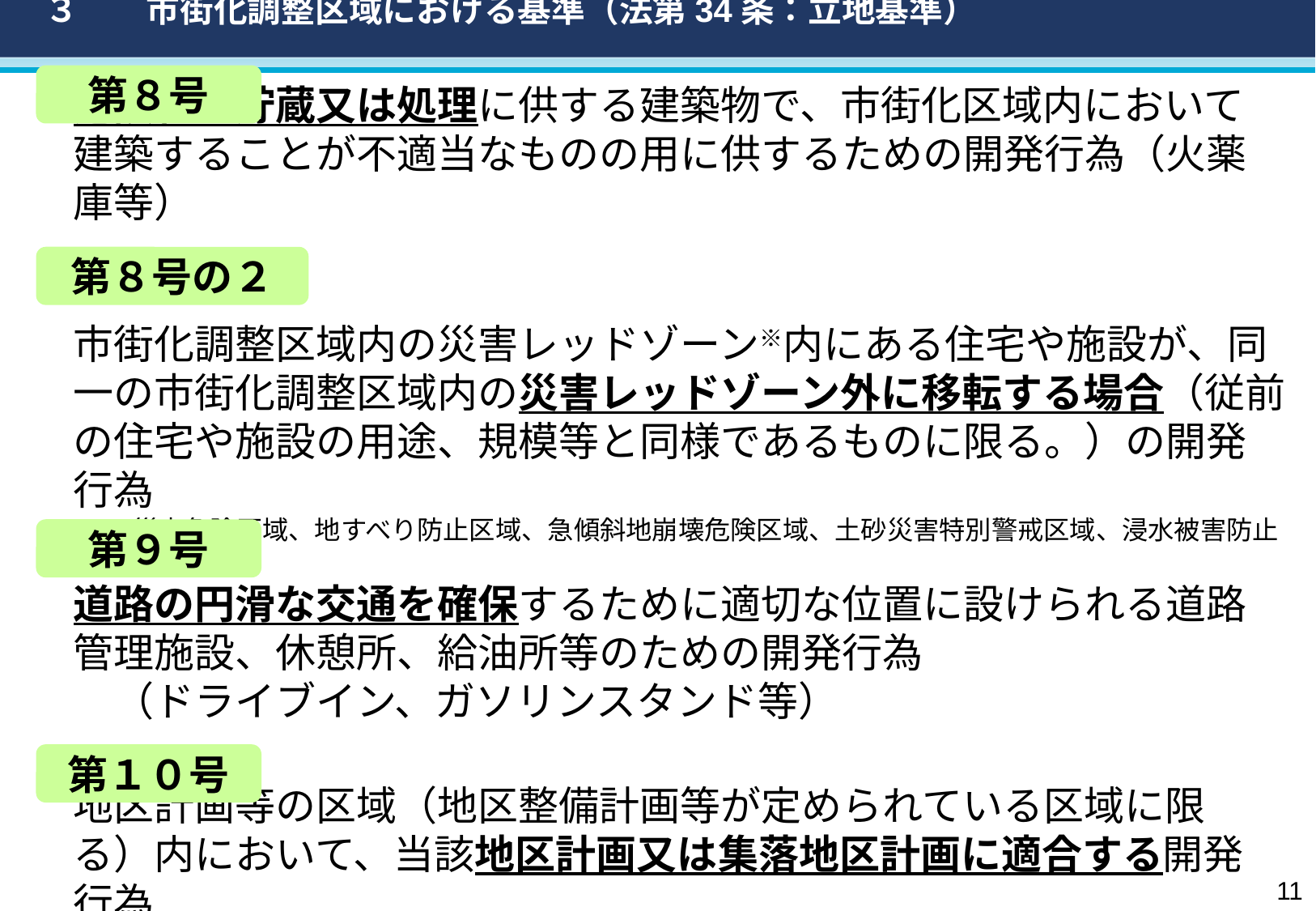

３　　市街化調整区域における基準（法第34条：立地基準）
第８号
危険物の貯蔵又は処理に供する建築物で、市街化区域内において建築することが不適当なものの用に供するための開発行為（火薬庫等）
第８号の２
市街化調整区域内の災害レッドゾーン※内にある住宅や施設が、同一の市街化調整区域内の災害レッドゾーン外に移転する場合（従前の住宅や施設の用途、規模等と同様であるものに限る。）の開発行為
※　災害危険区域、地すべり防止区域、急傾斜地崩壊危険区域、土砂災害特別警戒区域、浸水被害防止区域
第９号
道路の円滑な交通を確保するために適切な位置に設けられる道路管理施設、休憩所、給油所等のための開発行為
　（ドライブイン、ガソリンスタンド等）
第１０号
地区計画等の区域（地区整備計画等が定められている区域に限る）内において、当該地区計画又は集落地区計画に適合する開発行為
11